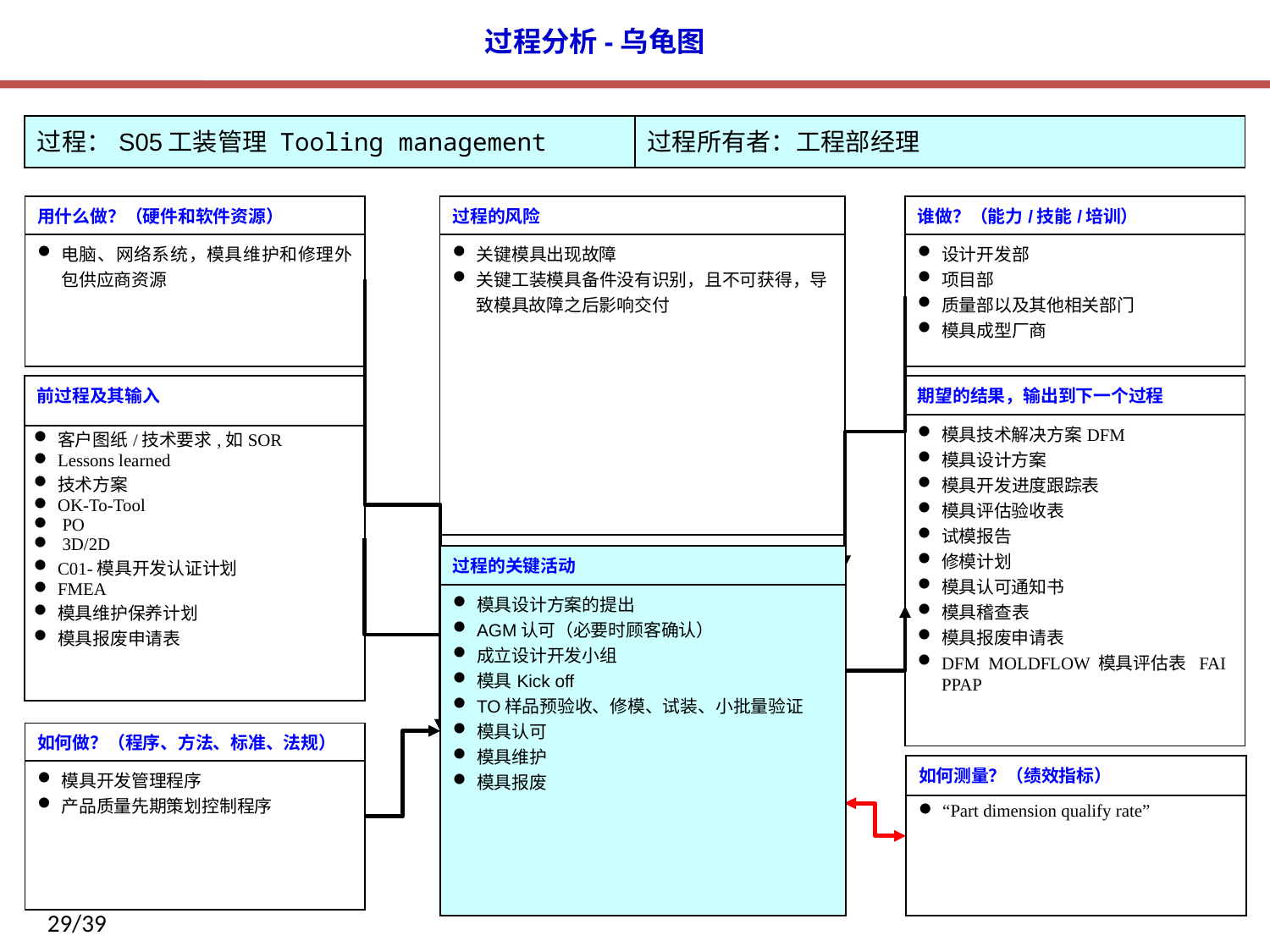

| 过程：S05工装管理 Tooling management | 过程所有者：工程部经理 |
| --- | --- |
| 用什么做？（硬件和软件资源） |
| --- |
| 电脑、网络系统，模具维护和修理外包供应商资源 |
| 过程的风险 |
| --- |
| 关键模具出现故障 关键工装模具备件没有识别，且不可获得，导致模具故障之后影响交付 |
| 谁做？（能力/技能/培训） |
| --- |
| 设计开发部 项目部 质量部以及其他相关部门 模具成型厂商 |
| 前过程及其输入 |
| --- |
| 客户图纸/技术要求,如SOR Lessons learned 技术方案 OK-To-Tool PO 3D/2D C01-模具开发认证计划 FMEA 模具维护保养计划 模具报废申请表 |
| 期望的结果，输出到下一个过程 |
| --- |
| 模具技术解决方案DFM 模具设计方案 模具开发进度跟踪表 模具评估验收表 试模报告 修模计划 模具认可通知书 模具稽查表 模具报废申请表 DFM MOLDFLOW 模具评估表 FAI PPAP |
| 过程的关键活动 |
| --- |
| 模具设计方案的提出 AGM认可（必要时顾客确认） 成立设计开发小组 模具Kick off TO样品预验收、修模、试装、小批量验证 模具认可 模具维护 模具报废 |
| 如何做？（程序、方法、标准、法规） |
| --- |
| 模具开发管理程序 产品质量先期策划控制程序 |
| 如何测量？（绩效指标） |
| --- |
| “Part dimension qualify rate” |
29/39